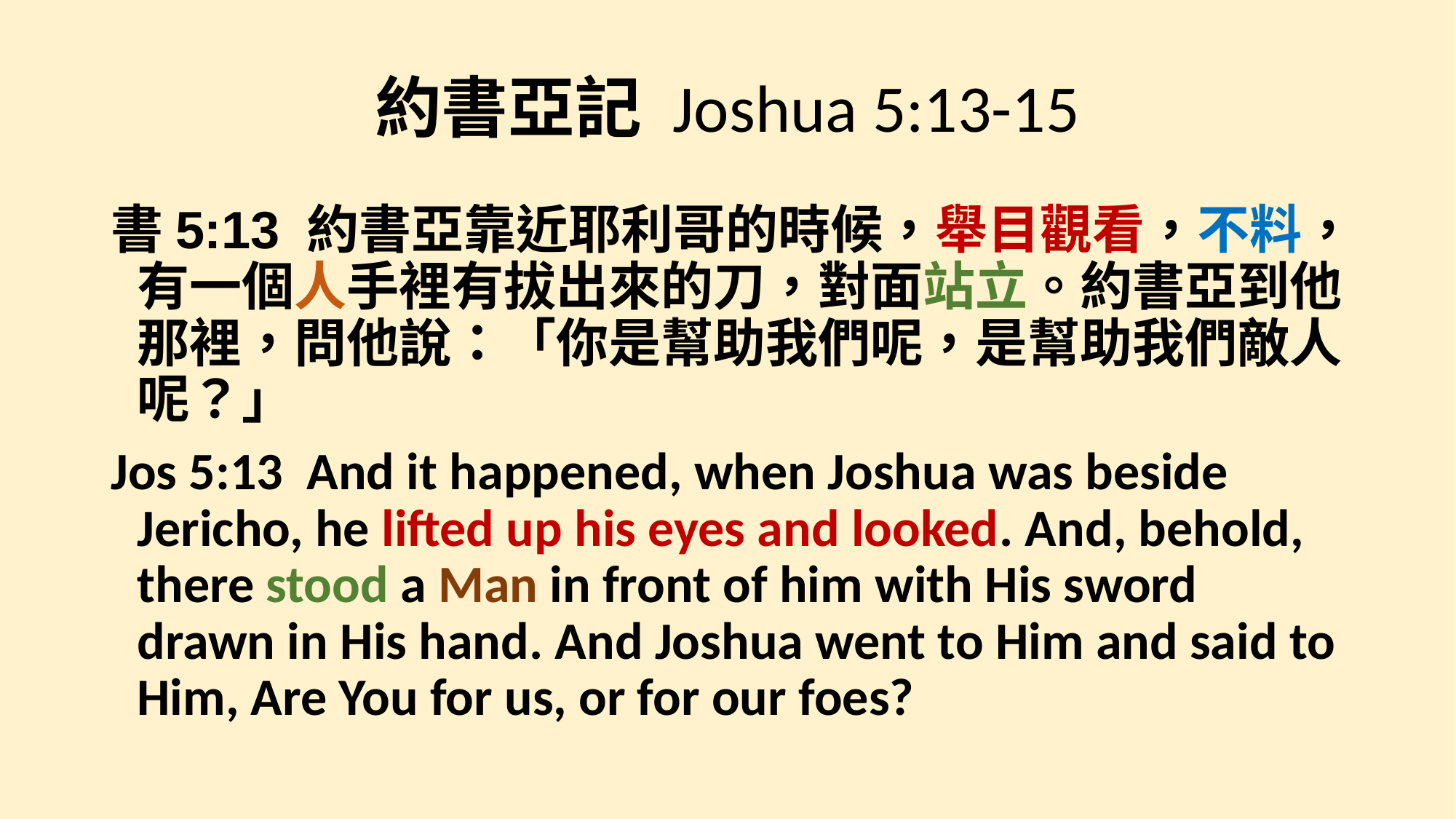

# 約書亞記 Joshua 5:13-15
書5:13 約書亞靠近耶利哥的時候，舉目觀看，不料，有一個人手裡有拔出來的刀，對面站立。約書亞到他那裡，問他說：「你是幫助我們呢，是幫助我們敵人呢？」
Jos 5:13  And it happened, when Joshua was beside Jericho, he lifted up his eyes and looked. And, behold, there stood a Man in front of him with His sword drawn in His hand. And Joshua went to Him and said to Him, Are You for us, or for our foes?